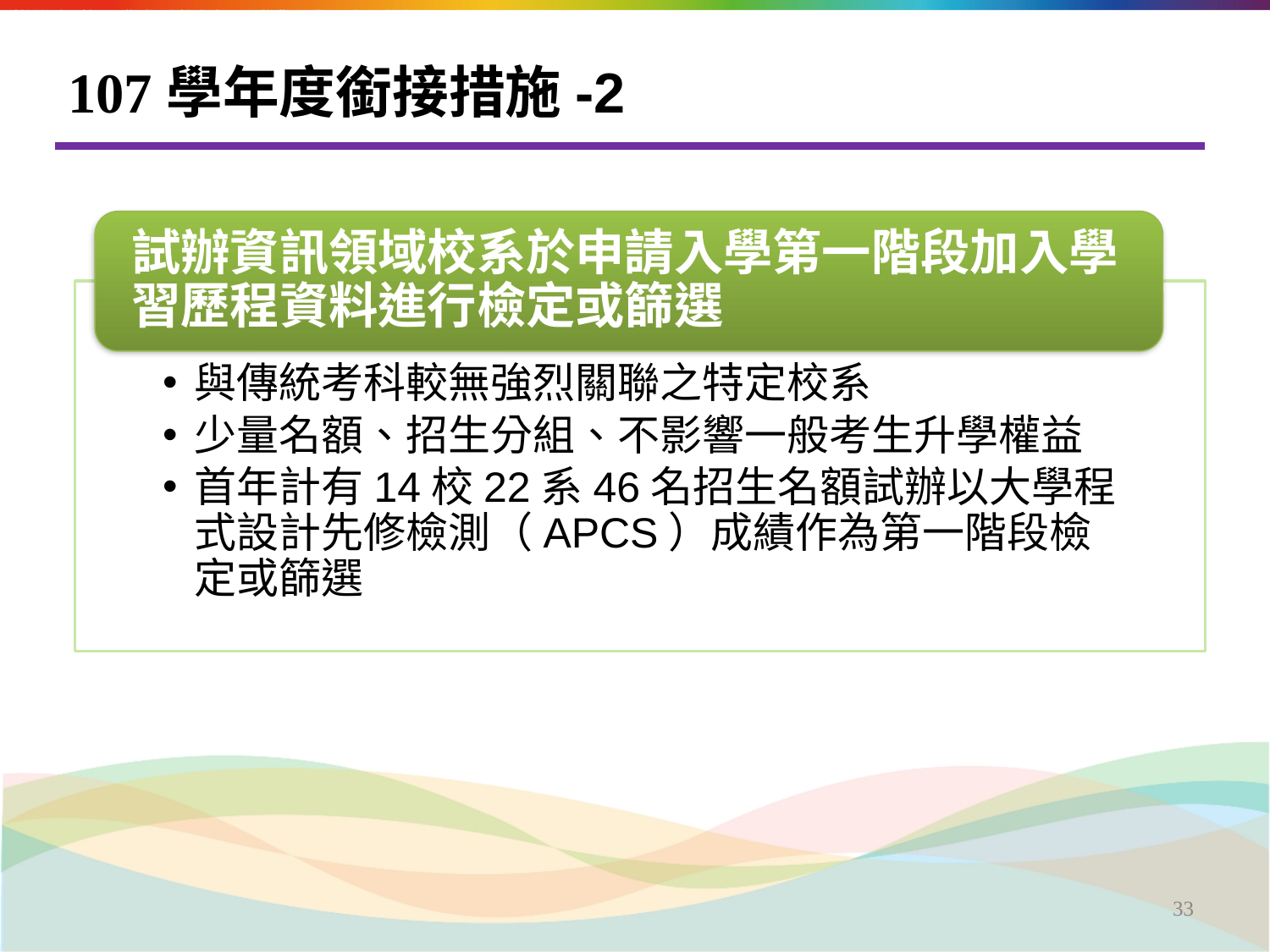

# 107學年度銜接措施-2

試辦資訊領域校系於申請入學第一階段加入學習歷程資料進行檢定或篩選

與傳統考科較無強烈關聯之特定校系
少量名額、招生分組、不影響一般考生升學權益
首年計有14校22系46名招生名額試辦以大學程式設計先修檢測（APCS）成績作為第一階段檢定或篩選
33